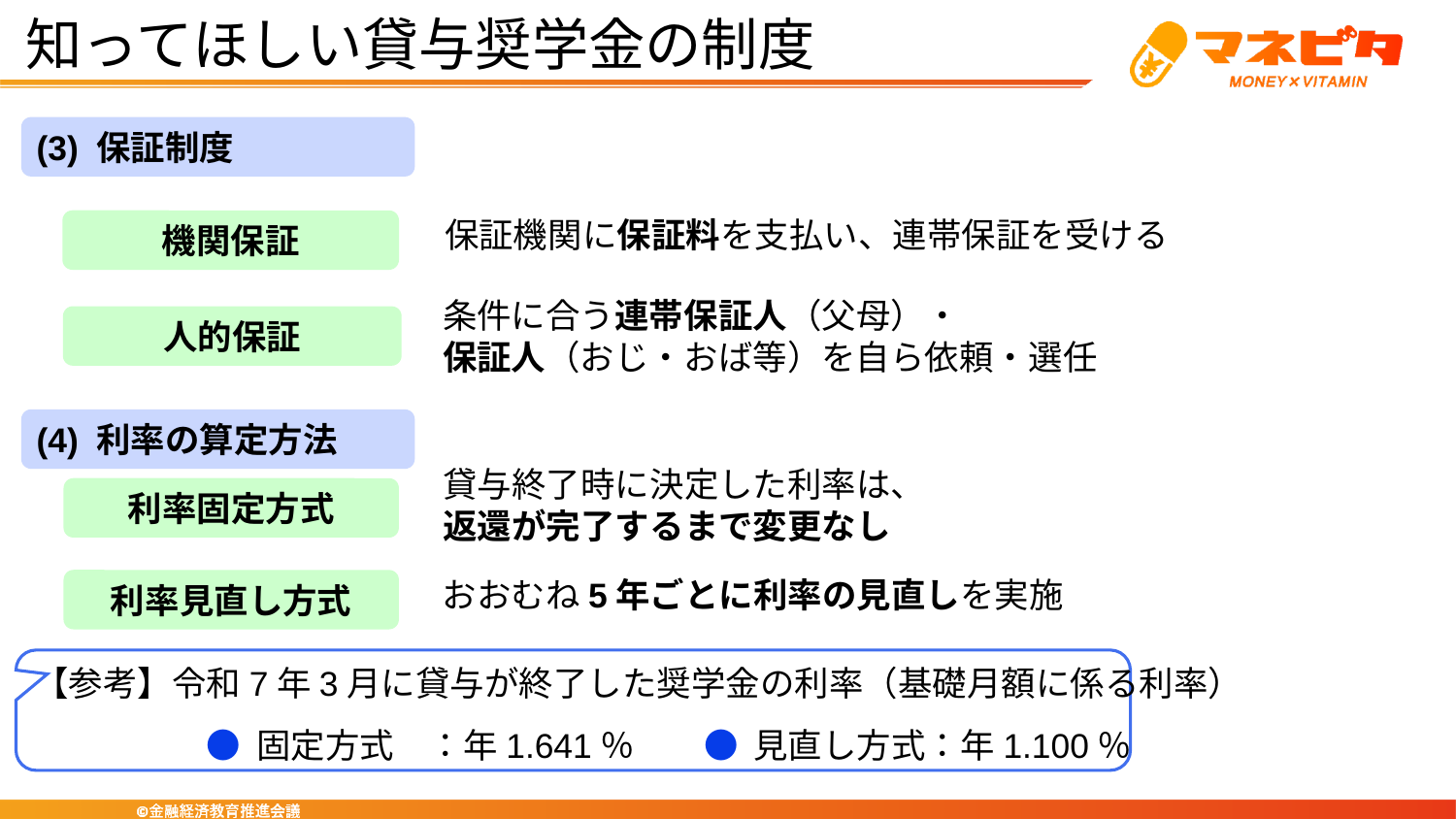

知ってほしい貸与奨学金の制度
(3) 保証制度
機関保証
保証機関に保証料を支払い、連帯保証を受ける
条件に合う連帯保証人（父母）・
保証人（おじ・おば等）を自ら依頼・選任
人的保証
(4) 利率の算定方法
貸与終了時に決定した利率は、
返還が完了するまで変更なし
利率固定方式
利率見直し方式
おおむね5年ごとに利率の見直しを実施
【参考】令和7年3月に貸与が終了した奨学金の利率（基礎月額に係る利率）
　　　　　●  固定方式　：年1.641％　　●  見直し方式：年1.100％